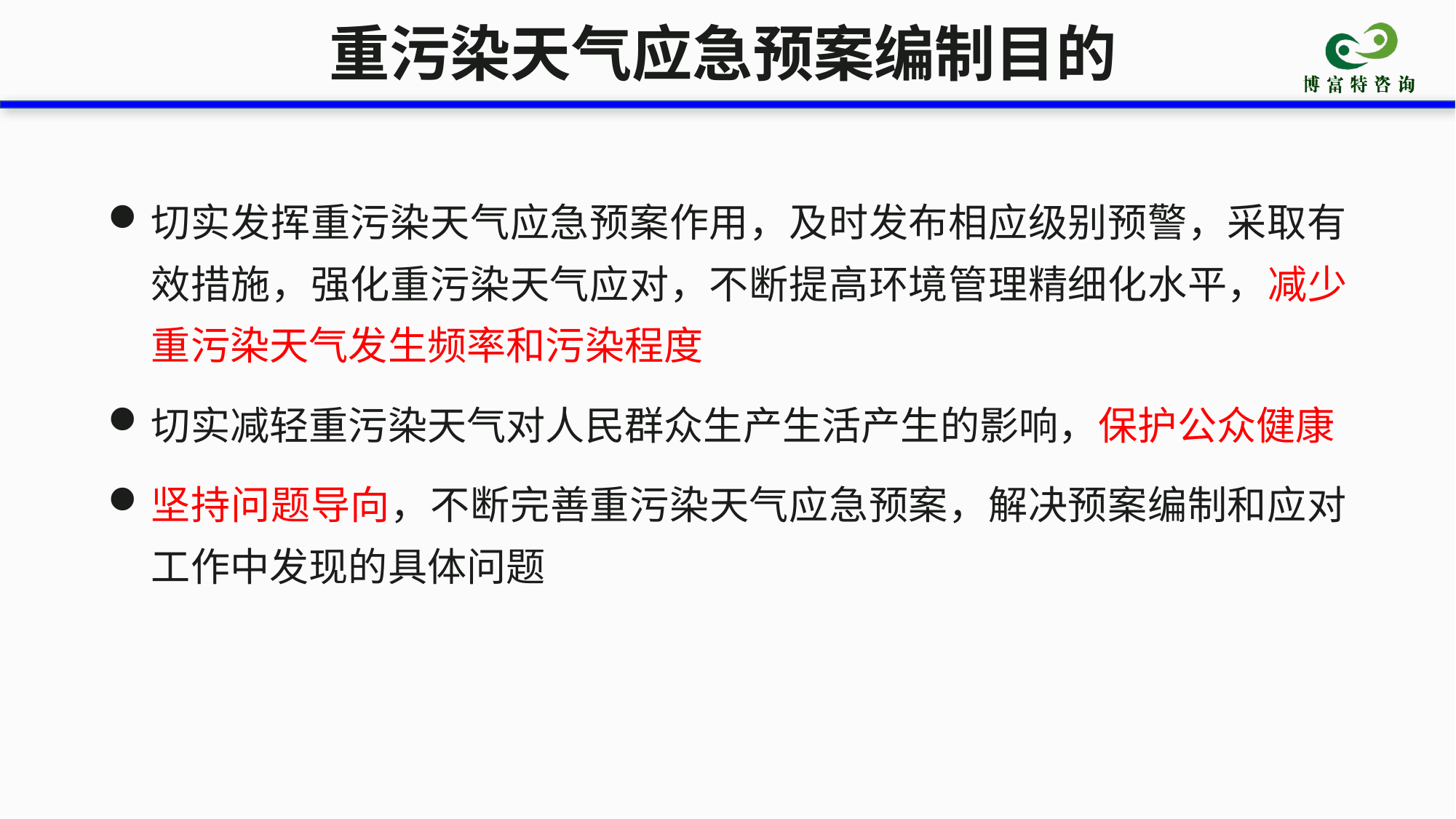

重污染天气应急预案编制目的

切实发挥重污染天气应急预案作用，及时发布相应级别预警，采取有效措施，强化重污染天气应对，不断提高环境管理精细化水平，减少重污染天气发生频率和污染程度
切实减轻重污染天气对人民群众生产生活产生的影响，保护公众健康
坚持问题导向，不断完善重污染天气应急预案，解决预案编制和应对工作中发现的具体问题